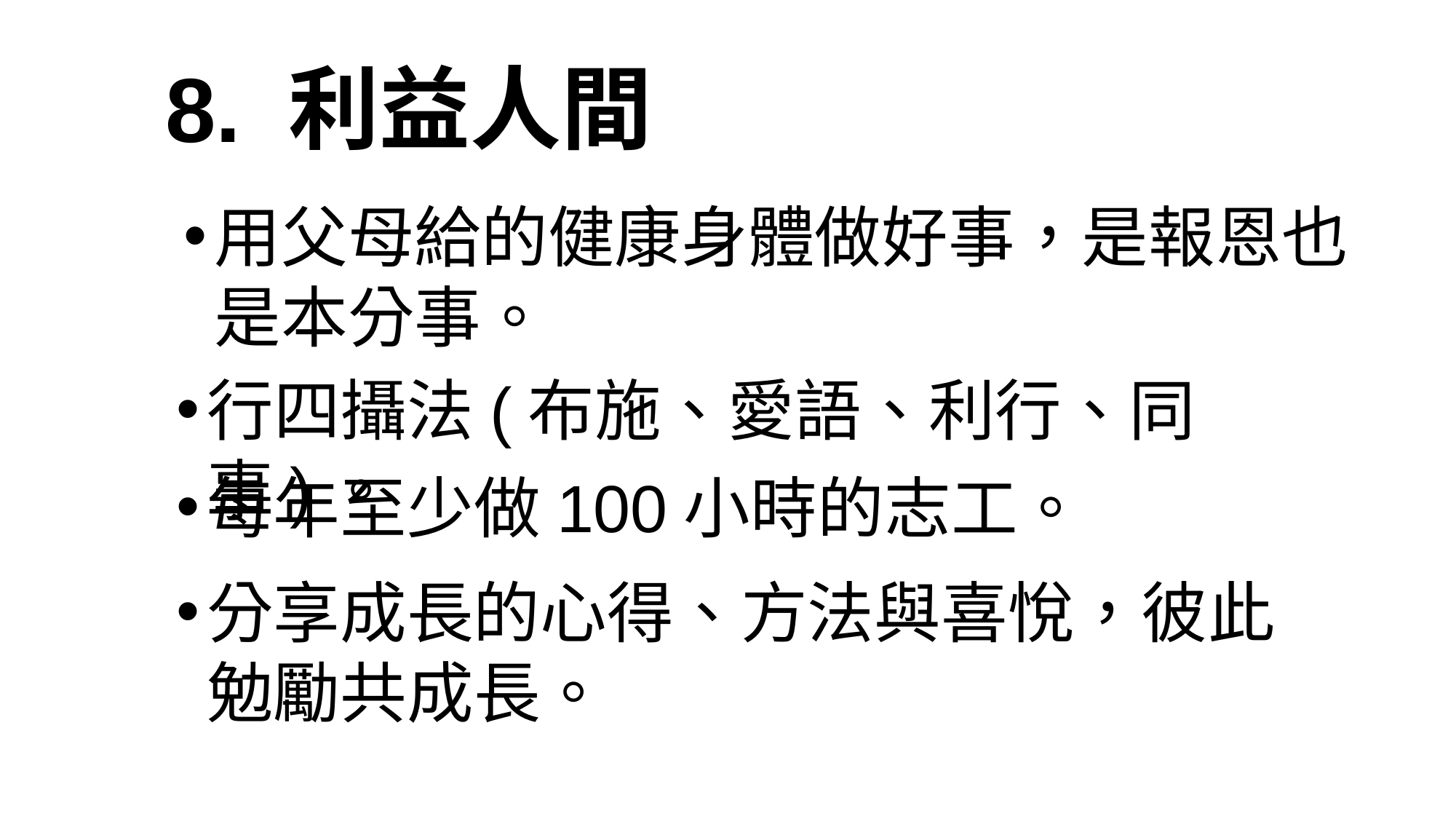

# 8. 利益人間
用父母給的健康身體做好事，是報恩也是本分事。
行四攝法(布施、愛語、利行、同事)。
每年至少做100小時的志工。
分享成長的心得、方法與喜悅，彼此勉勵共成長。